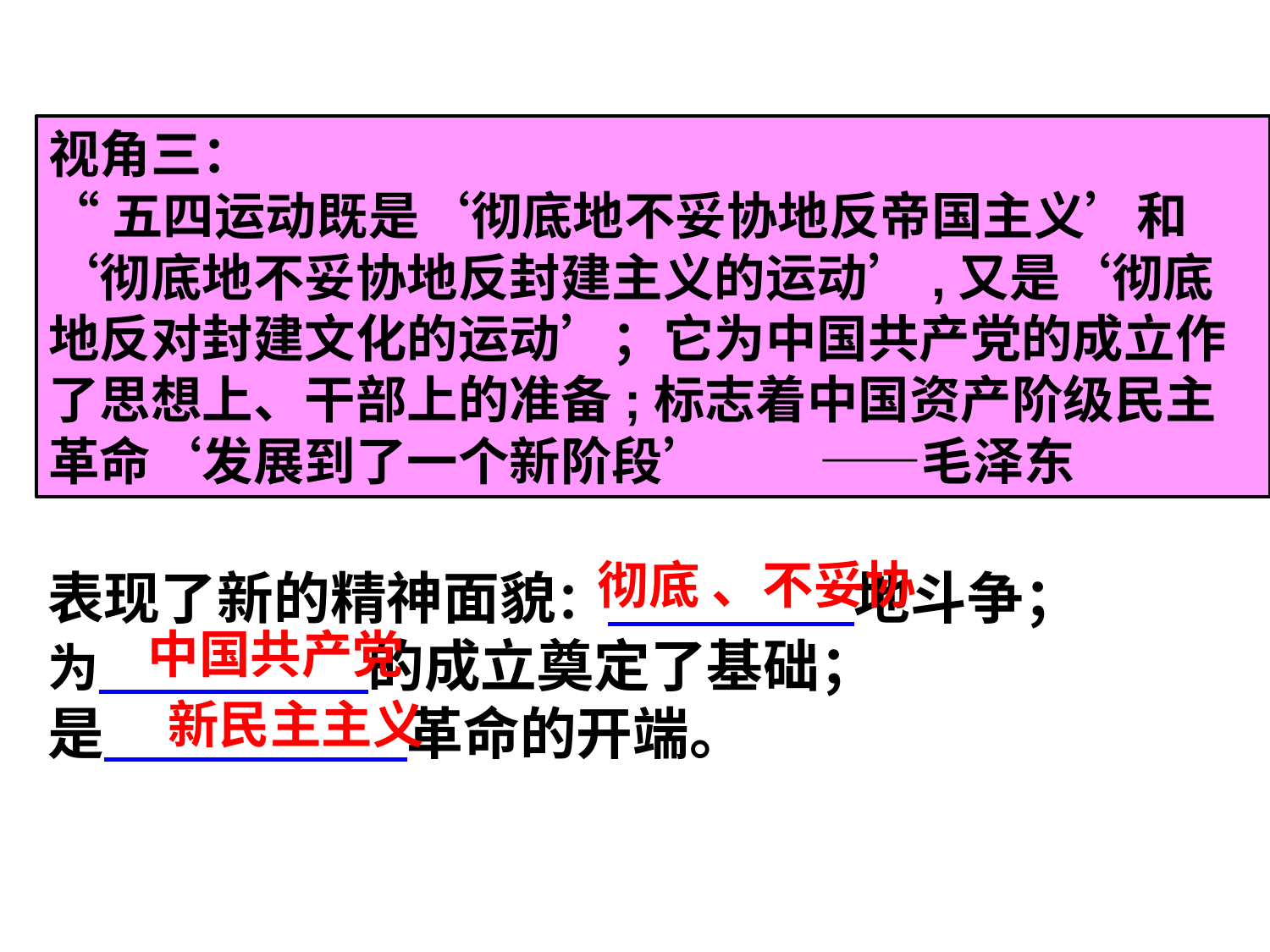

视角三：
“五四运动既是‘彻底地不妥协地反帝国主义’和‘彻底地不妥协地反封建主义的运动’,又是‘彻底地反对封建文化的运动’；它为中国共产党的成立作了思想上、干部上的准备;标志着中国资产阶级民主革命‘发展到了一个新阶段’         ——毛泽东
彻底 、不妥协
表现了新的精神面貌：                      地斗争；
为                        的成立奠定了基础；
是                           革命的开端。
中国共产党
新民主主义